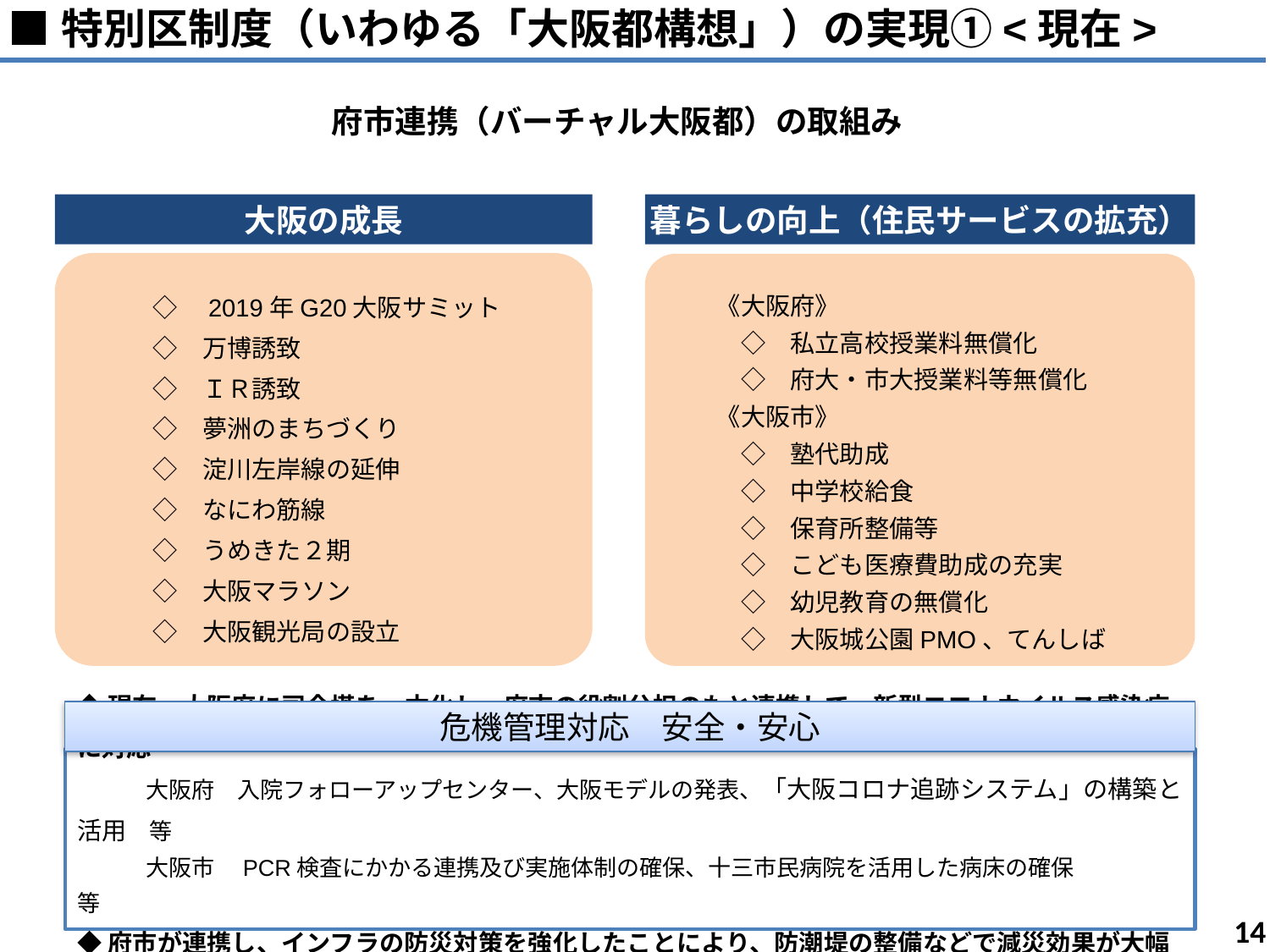

■特別区制度（いわゆる「大阪都構想」）の実現①<現在>
府市連携（バーチャル大阪都）の取組み
大阪の成長
暮らしの向上（住民サービスの拡充）
　　　◇　2019年G20大阪サミット
　　　◇　万博誘致
　　　◇　ＩＲ誘致
　　　◇　夢洲のまちづくり
　　　◇　淀川左岸線の延伸
　　　◇　なにわ筋線
　　　◇　うめきた２期
　　　◇　大阪マラソン
　　　◇　大阪観光局の設立

　　《大阪府》
　　　◇　私立高校授業料無償化
　　　◇　府大・市大授業料等無償化
　　《大阪市》
　　　◇　塾代助成
　　　◇　中学校給食
　　　◇　保育所整備等
　　　◇　こども医療費助成の充実
　　　◇　幼児教育の無償化
　　　◇　大阪城公園PMO、てんしば
危機管理対応　安全・安心
◆現在、大阪府に司令塔を一本化し、府市の役割分担のもと連携して、新型コロナウイルス感染症に対応
　　　大阪府　入院フォローアップセンター、大阪モデルの発表、「大阪コロナ追跡システム」の構築と活用　等
　　　大阪市　PCR検査にかかる連携及び実施体制の確保、十三市民病院を活用した病床の確保　　　　等
◆府市が連携し、インフラの防災対策を強化したことにより、防潮堤の整備などで減災効果が大幅に改善
14